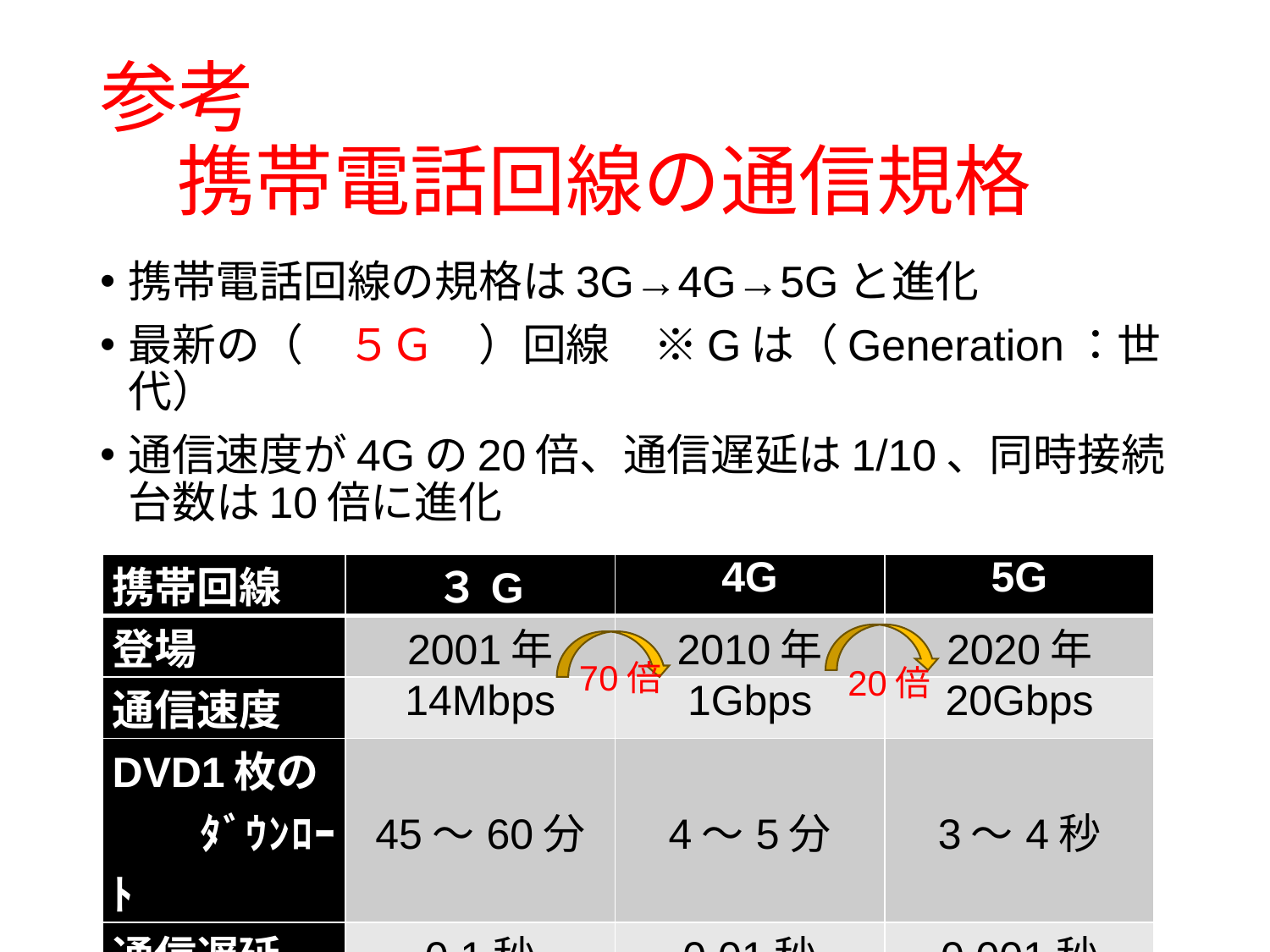

# 参考 　携帯電話回線の通信規格
携帯電話回線の規格は3G→4G→5Gと進化
最新の（　５Ｇ　）回線　※Gは（Generation：世代）
通信速度が4Gの20倍、通信遅延は1/10、同時接続台数は10倍に進化

| 携帯回線 | ３G | 4G | 5G |
| --- | --- | --- | --- |
| 登場 | 2001年 | 2010年 | 2020年 |
| 通信速度 | 14Mbps | 1Gbps | 20Gbps |
| DVD1枚の 　　ﾀﾞｳﾝﾛｰﾄ | 45～60分 | 4～5分 | 3～4秒 |
| 通信遅延 | 0.1秒 | 0.01秒 | 0.001秒 |
| 同時接続 |  | 10万台/1㎢ | 100万台/1㎢ |

70倍
20倍